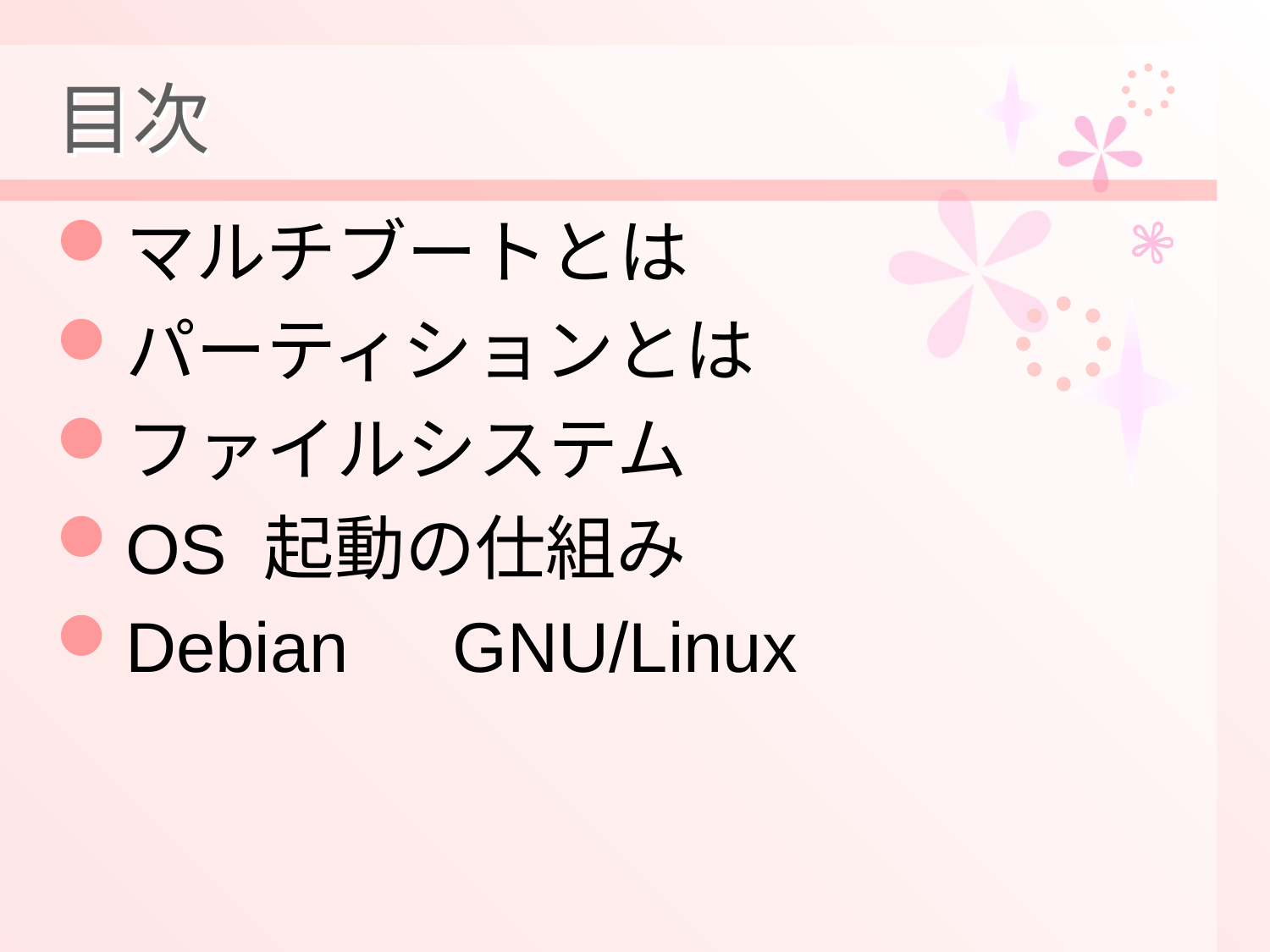

# 目次
マルチブートとは
パーティションとは
ファイルシステム
OS 起動の仕組み
Debian　GNU/Linux